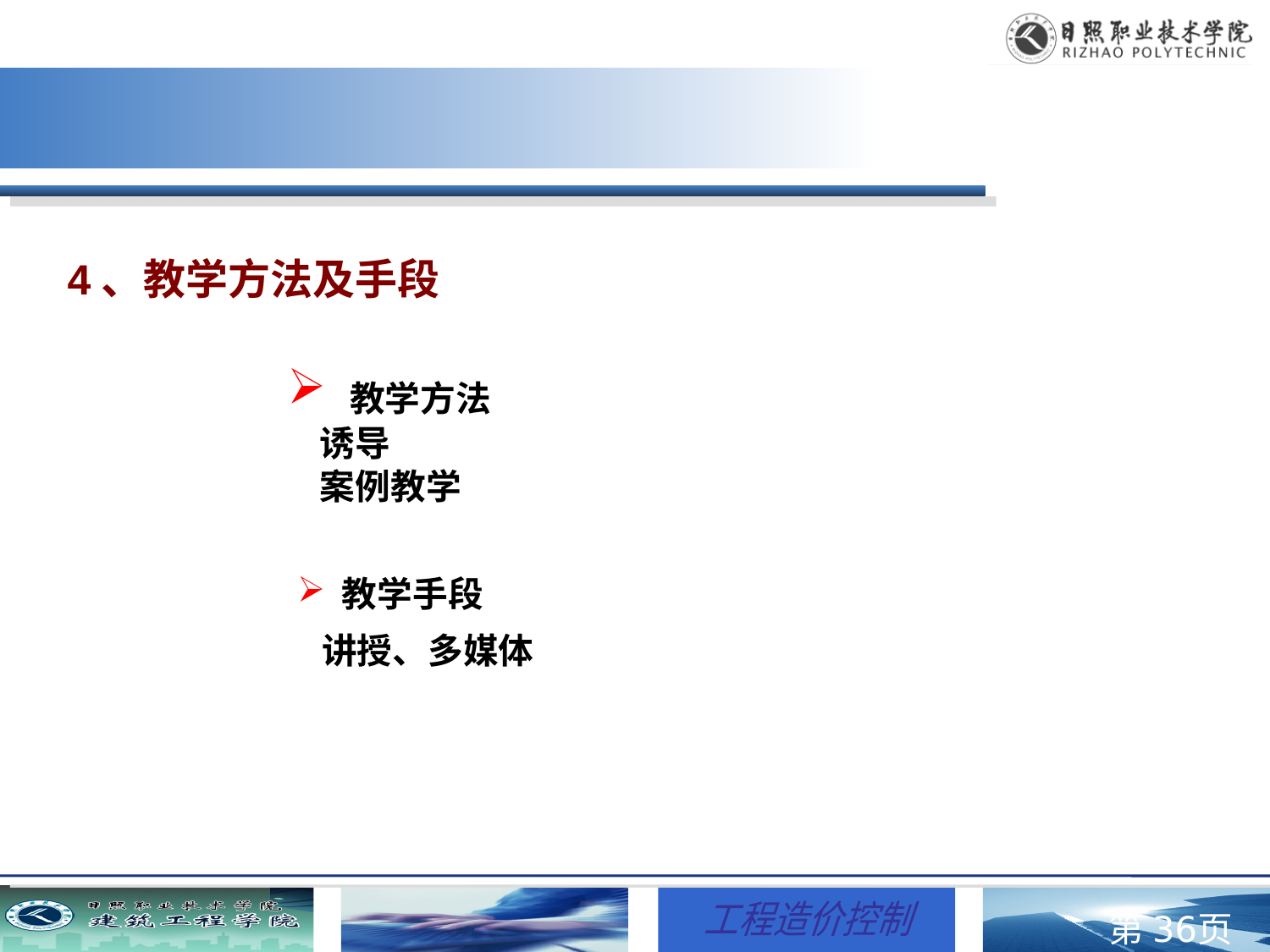

4、教学方法及手段
 教学方法
   诱导
   案例教学
 教学手段
  讲授、多媒体
第36页